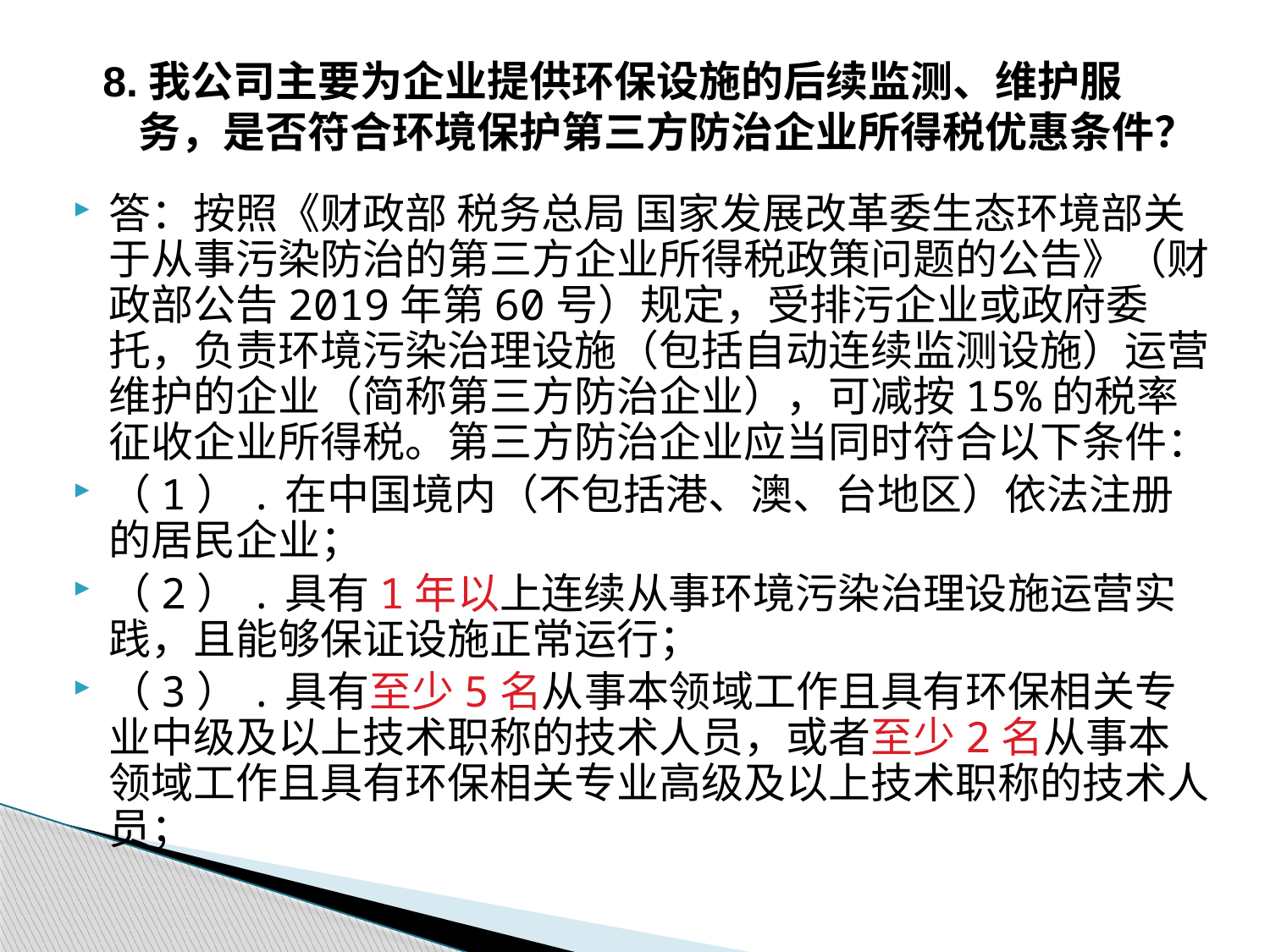

# 8.我公司主要为企业提供环保设施的后续监测、维护服务，是否符合环境保护第三方防治企业所得税优惠条件？
答：按照《财政部 税务总局 国家发展改革委生态环境部关于从事污染防治的第三方企业所得税政策问题的公告》（财政部公告2019年第60号）规定，受排污企业或政府委托，负责环境污染治理设施（包括自动连续监测设施）运营维护的企业（简称第三方防治企业），可减按15%的税率征收企业所得税。第三方防治企业应当同时符合以下条件：
（1）.在中国境内（不包括港、澳、台地区）依法注册的居民企业；
（2）.具有1年以上连续从事环境污染治理设施运营实践，且能够保证设施正常运行；
（3）.具有至少5名从事本领域工作且具有环保相关专业中级及以上技术职称的技术人员，或者至少2名从事本领域工作且具有环保相关专业高级及以上技术职称的技术人员；